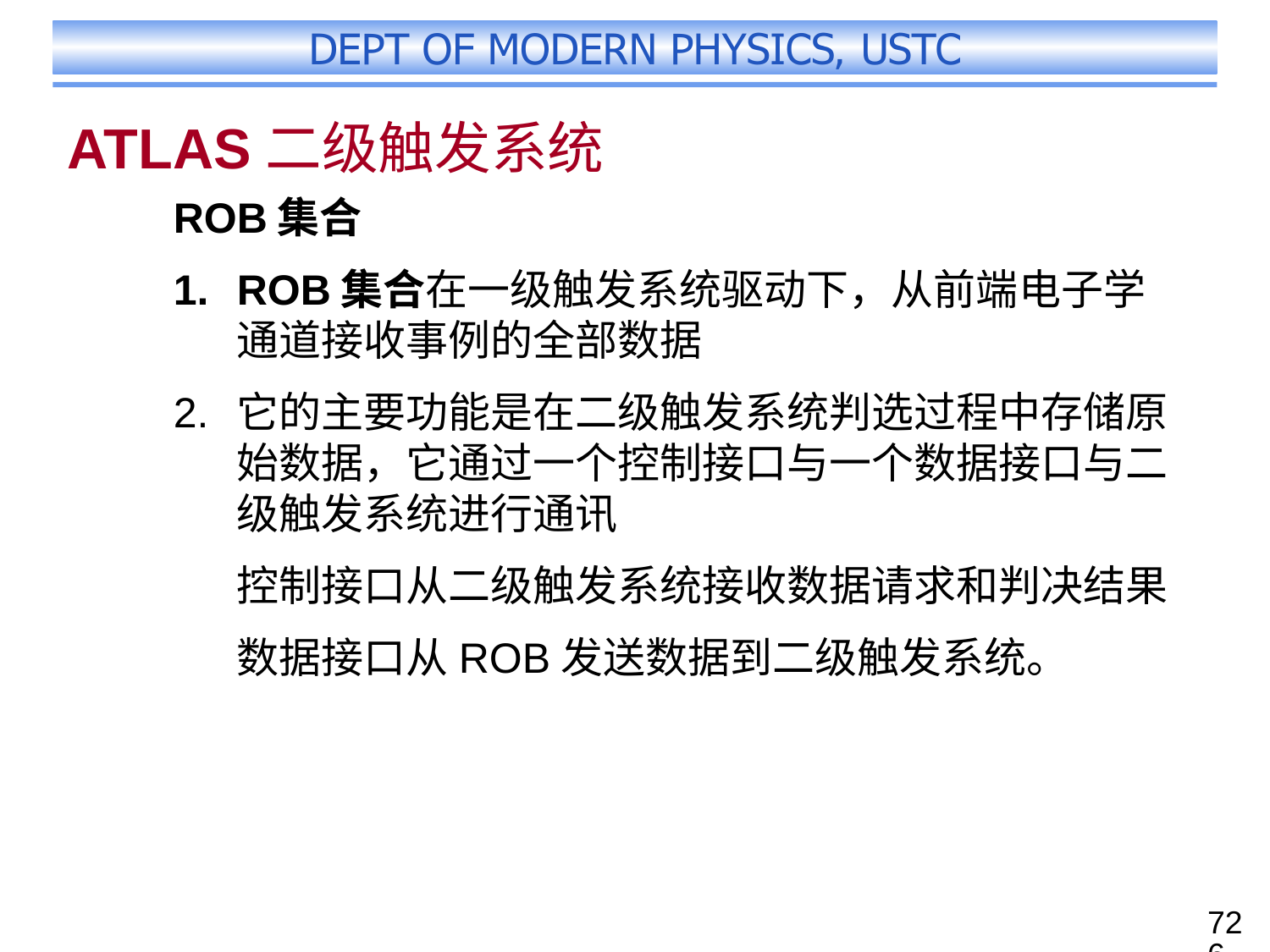

# ATLAS二级触发系统
ROB集合
ROB集合在一级触发系统驱动下，从前端电子学通道接收事例的全部数据
它的主要功能是在二级触发系统判选过程中存储原始数据，它通过一个控制接口与一个数据接口与二级触发系统进行通讯
控制接口从二级触发系统接收数据请求和判决结果
数据接口从ROB发送数据到二级触发系统。
726